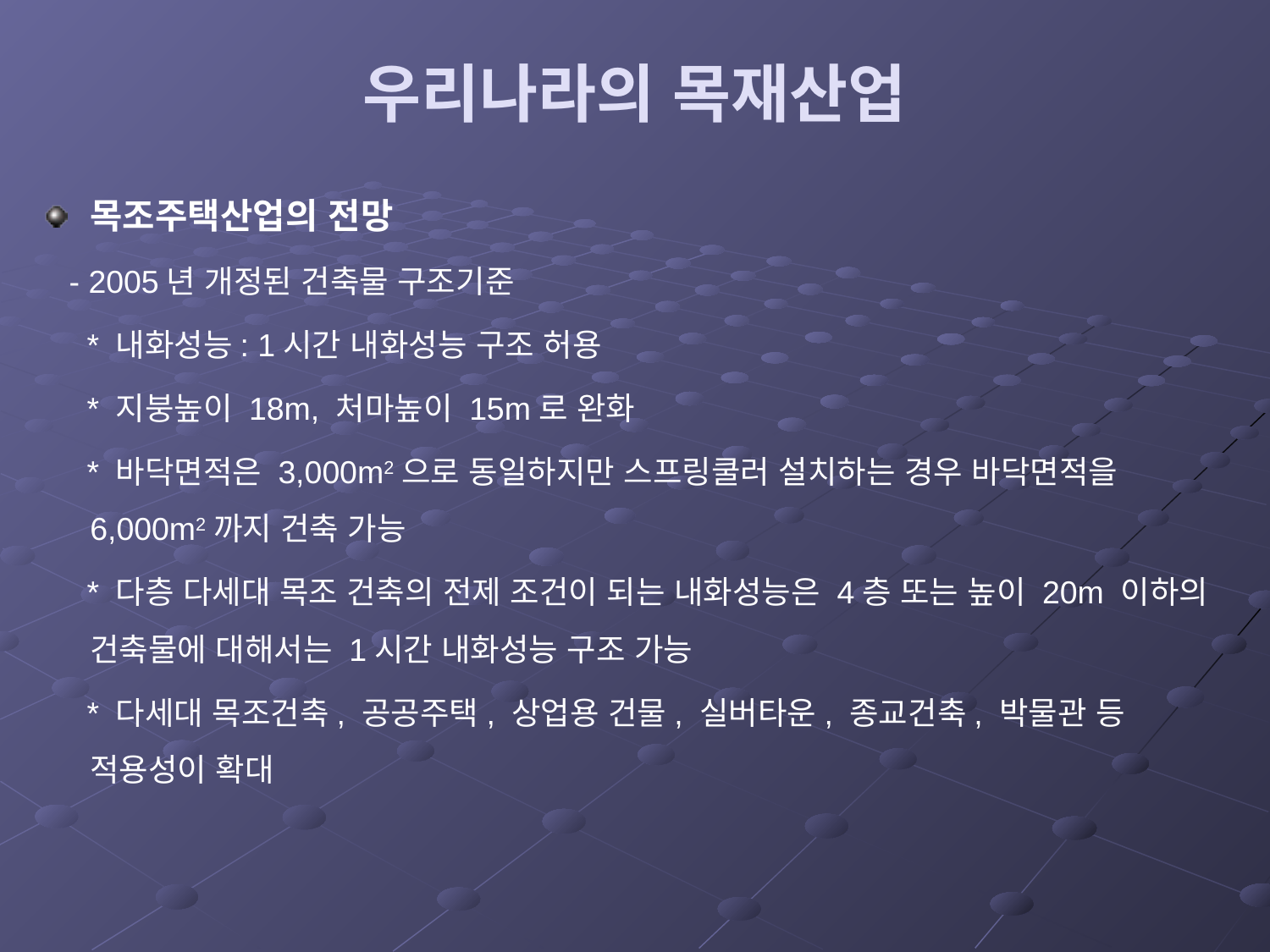

# 우리나라의 목재산업
목조주택산업의 전망
   - 2005년 개정된 건축물 구조기준
     * 내화성능: 1시간 내화성능 구조 허용
     * 지붕높이 18m, 처마높이 15m로 완화
     * 바닥면적은 3,000m2으로 동일하지만 스프링쿨러 설치하는 경우 바닥면적을 6,000m2까지 건축 가능
     * 다층 다세대 목조 건축의 전제 조건이 되는 내화성능은 4층 또는 높이 20m 이하의 건축물에 대해서는 1시간 내화성능 구조 가능
     * 다세대 목조건축, 공공주택, 상업용 건물, 실버타운, 종교건축, 박물관 등 적용성이 확대